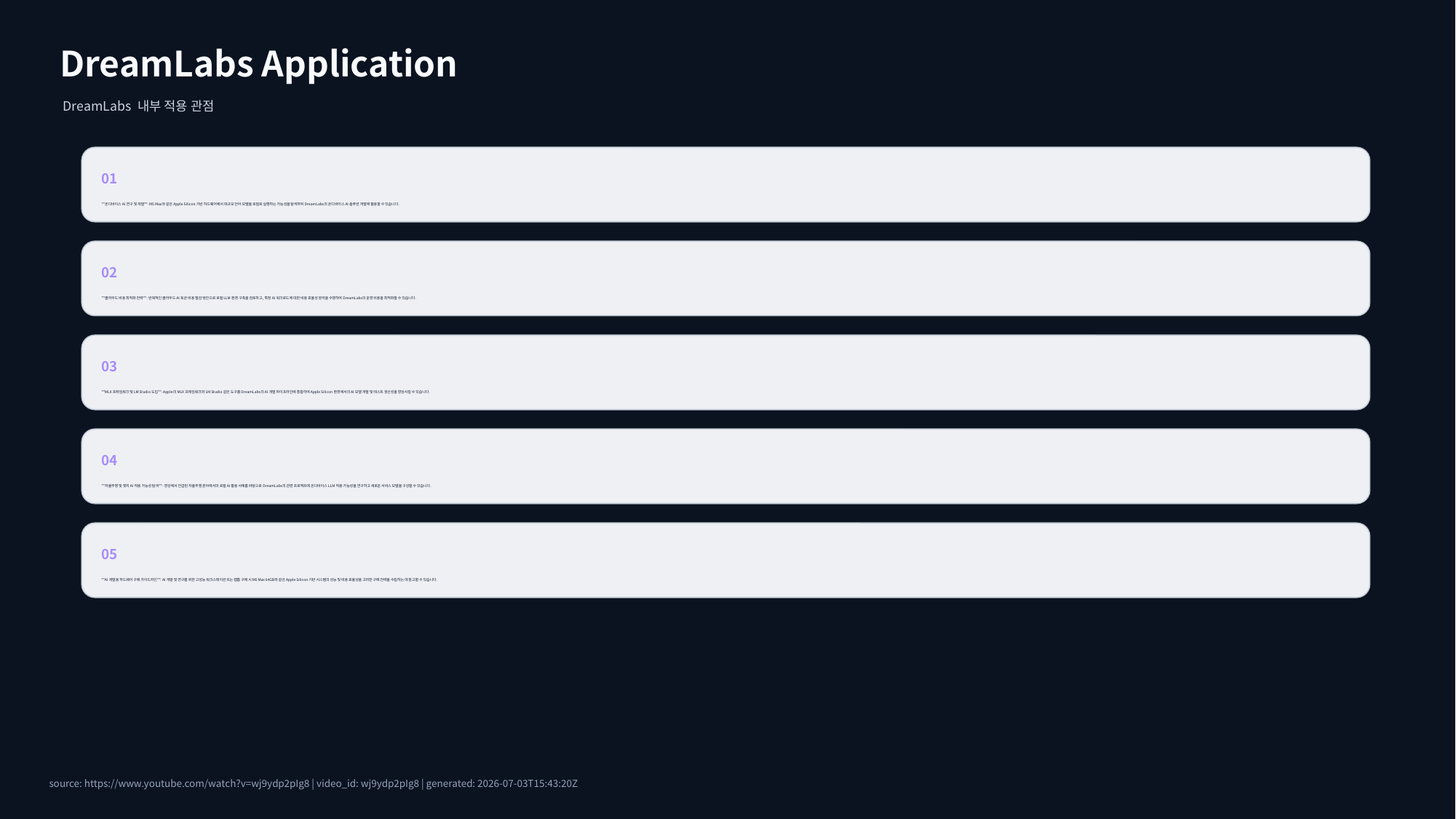

DreamLabs Application
DreamLabs 내부 적용 관점

01
**온디바이스 AI 연구 및 개발**: M5 Max와 같은 Apple Silicon 기반 하드웨어에서 대규모 언어 모델을 로컬로 실행하는 가능성을 탐색하여 DreamLabs의 온디바이스 AI 솔루션 개발에 활용할 수 있습니다.

02
**클라우드 비용 최적화 전략**: 반복적인 클라우드 AI 토큰 비용 절감 방안으로 로컬 LLM 환경 구축을 검토하고, 특정 AI 워크로드에 대한 비용 효율성 분석을 수행하여 DreamLabs의 운영 비용을 최적화할 수 있습니다.

03
**MLX 프레임워크 및 LM Studio 도입**: Apple의 MLX 프레임워크와 LM Studio 같은 도구를 DreamLabs의 AI 개발 파이프라인에 통합하여 Apple Silicon 환경에서의 AI 모델 개발 및 테스트 생산성을 향상시킬 수 있습니다.

04
**자율주행 및 엣지 AI 적용 가능성 탐색**: 영상에서 언급된 자율주행 분야에서의 로컬 AI 활용 사례를 바탕으로 DreamLabs의 관련 프로젝트에 온디바이스 LLM 적용 가능성을 연구하고 새로운 서비스 모델을 구상할 수 있습니다.

05
**AI 개발용 하드웨어 구매 가이드라인**: AI 개발 및 연구를 위한 고성능 워크스테이션 또는 랩톱 구매 시 M5 Max 64GB와 같은 Apple Silicon 기반 시스템의 성능 및 비용 효율성을 고려한 구매 전략을 수립하는 데 참고할 수 있습니다.
source: https://www.youtube.com/watch?v=wj9ydp2pIg8 | video_id: wj9ydp2pIg8 | generated: 2026-07-03T15:43:20Z